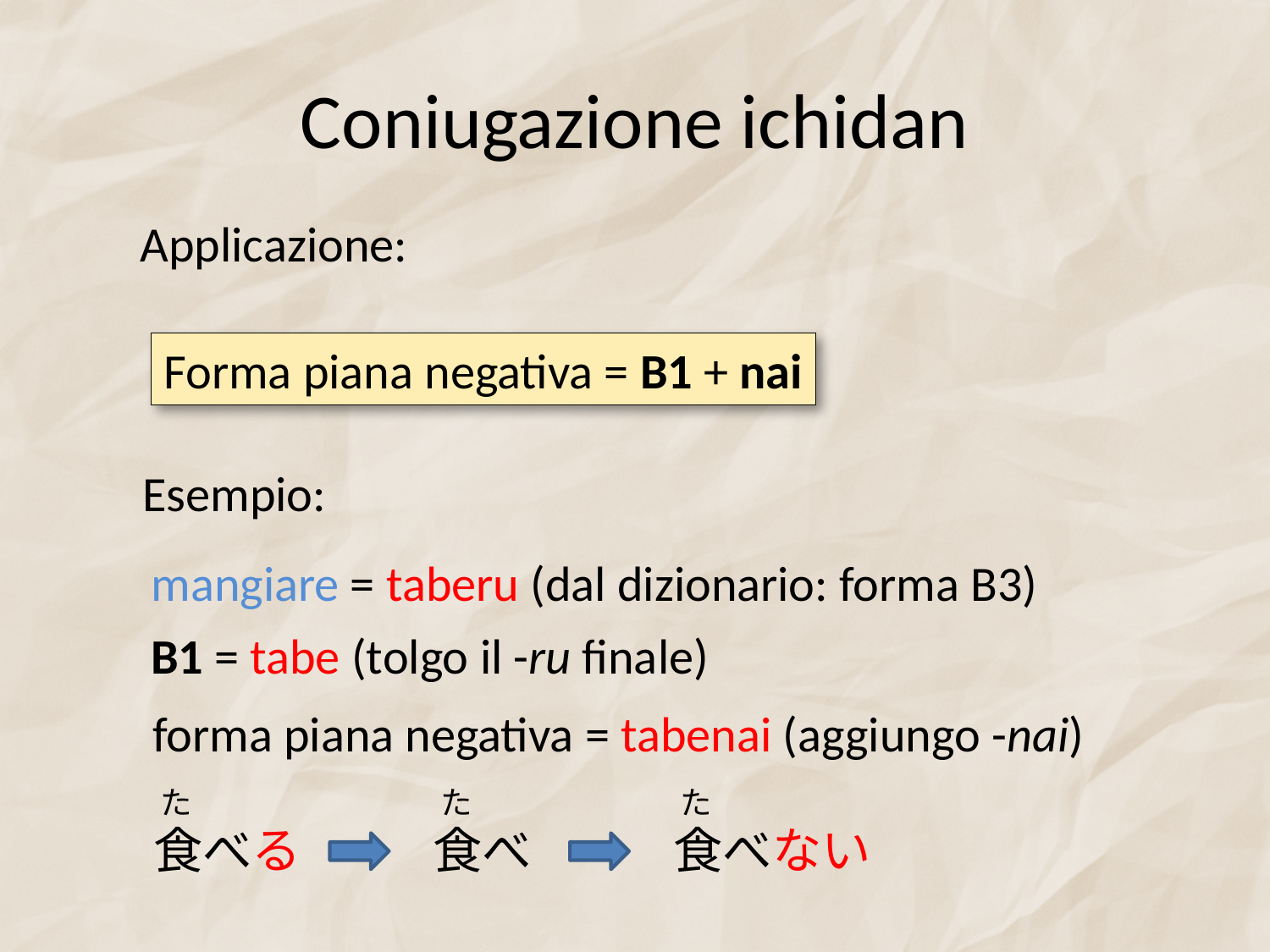

# Coniugazione ichidan
Applicazione:
Forma piana negativa = B1 + nai
Esempio:
mangiare = taberu (dal dizionario: forma B3)
B1 = tabe (tolgo il -ru finale)
forma piana negativa = tabenai (aggiungo -nai)
た
た
た
食べる
食べ
食べない